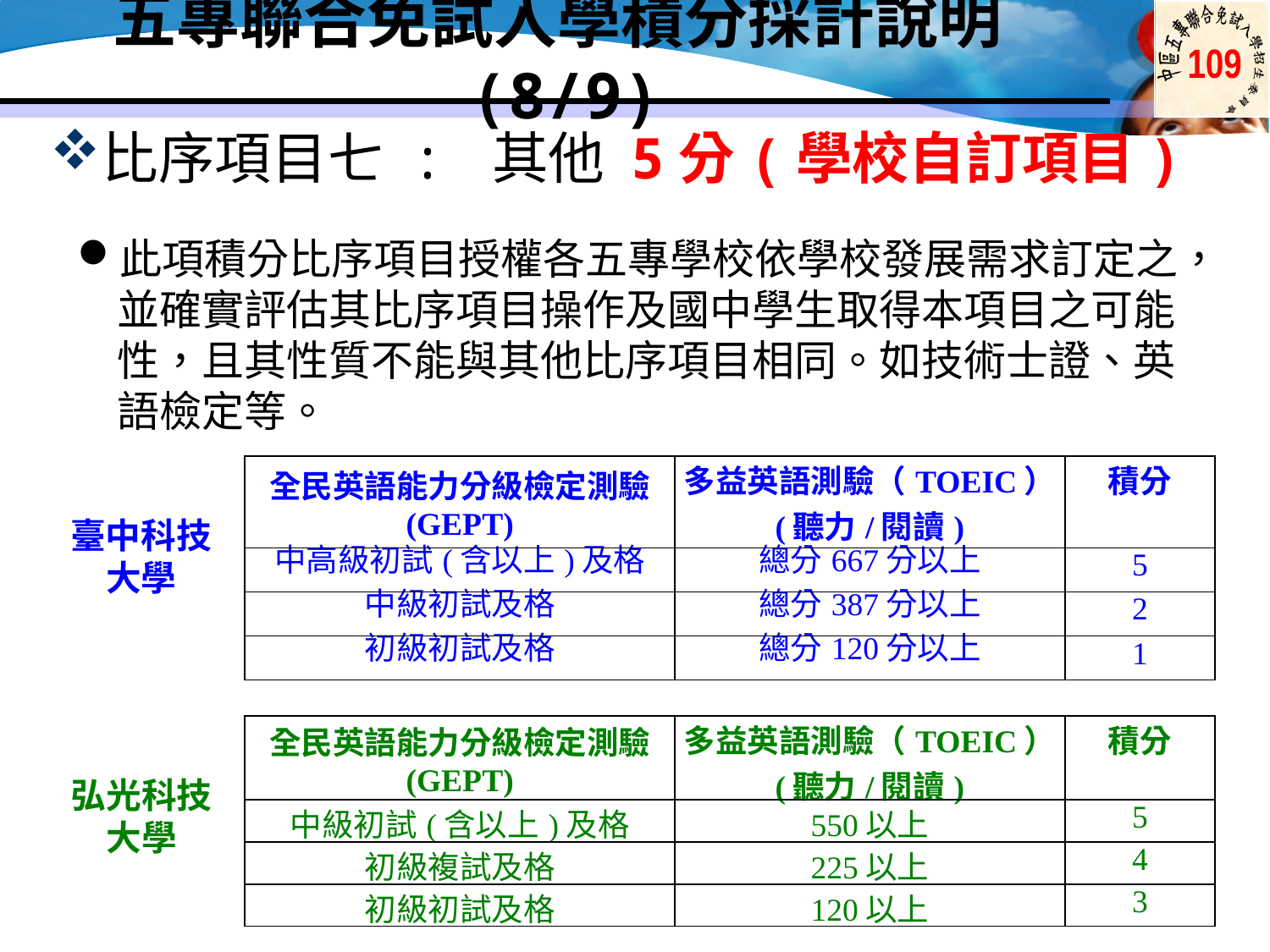

五專聯合免試入學積分採計說明(8/9)
比序項目七 : 其他 5分(學校自訂項目)
此項積分比序項目授權各五專學校依學校發展需求訂定之，並確實評估其比序項目操作及國中學生取得本項目之可能性，且其性質不能與其他比序項目相同。如技術士證、英語檢定等。
| 全民英語能力分級檢定測驗 (GEPT) | 多益英語測驗（TOEIC） (聽力/閱讀) | 積分 |
| --- | --- | --- |
| 中高級初試(含以上)及格 | 總分667分以上 | 5 |
| 中級初試及格 | 總分387分以上 | 2 |
| 初級初試及格 | 總分120分以上 | 1 |
臺中科技大學
| 全民英語能力分級檢定測驗 (GEPT) | 多益英語測驗（TOEIC） (聽力/閱讀) | 積分 |
| --- | --- | --- |
| 中級初試(含以上)及格 | 550以上 | 5 |
| 初級複試及格 | 225以上 | 4 |
| 初級初試及格 | 120以上 | 3 |
# 弘光科技大學